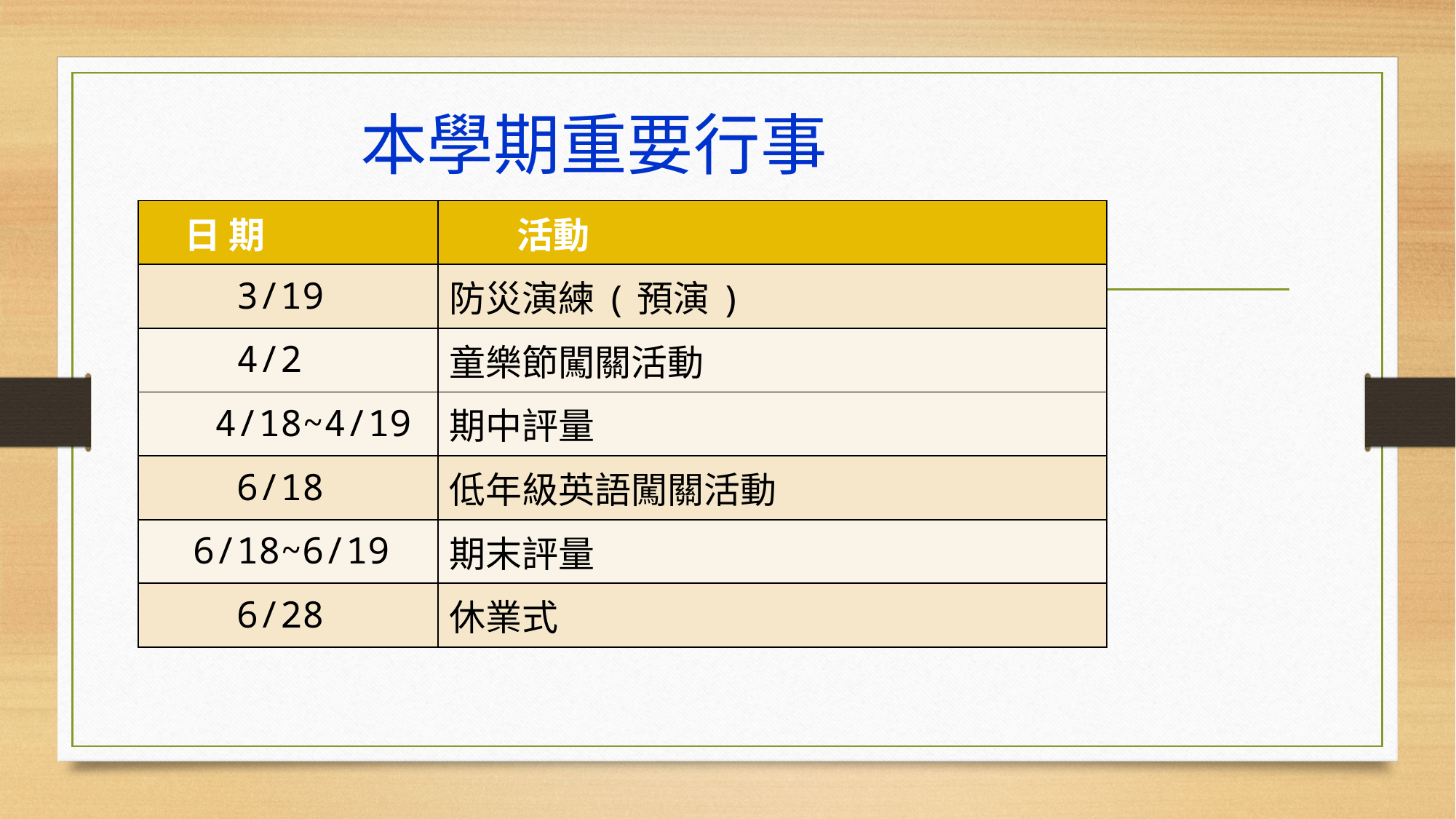

# 本學期重要行事
| 日 期 | 活動 |
| --- | --- |
| 3/19 | 防災演練(預演) |
| 4/2 | 童樂節闖關活動 |
| 4/18~4/19 | 期中評量 |
| 6/18 | 低年級英語闖關活動 |
| 6/18~6/19 | 期末評量 |
| 6/28 | 休業式 |